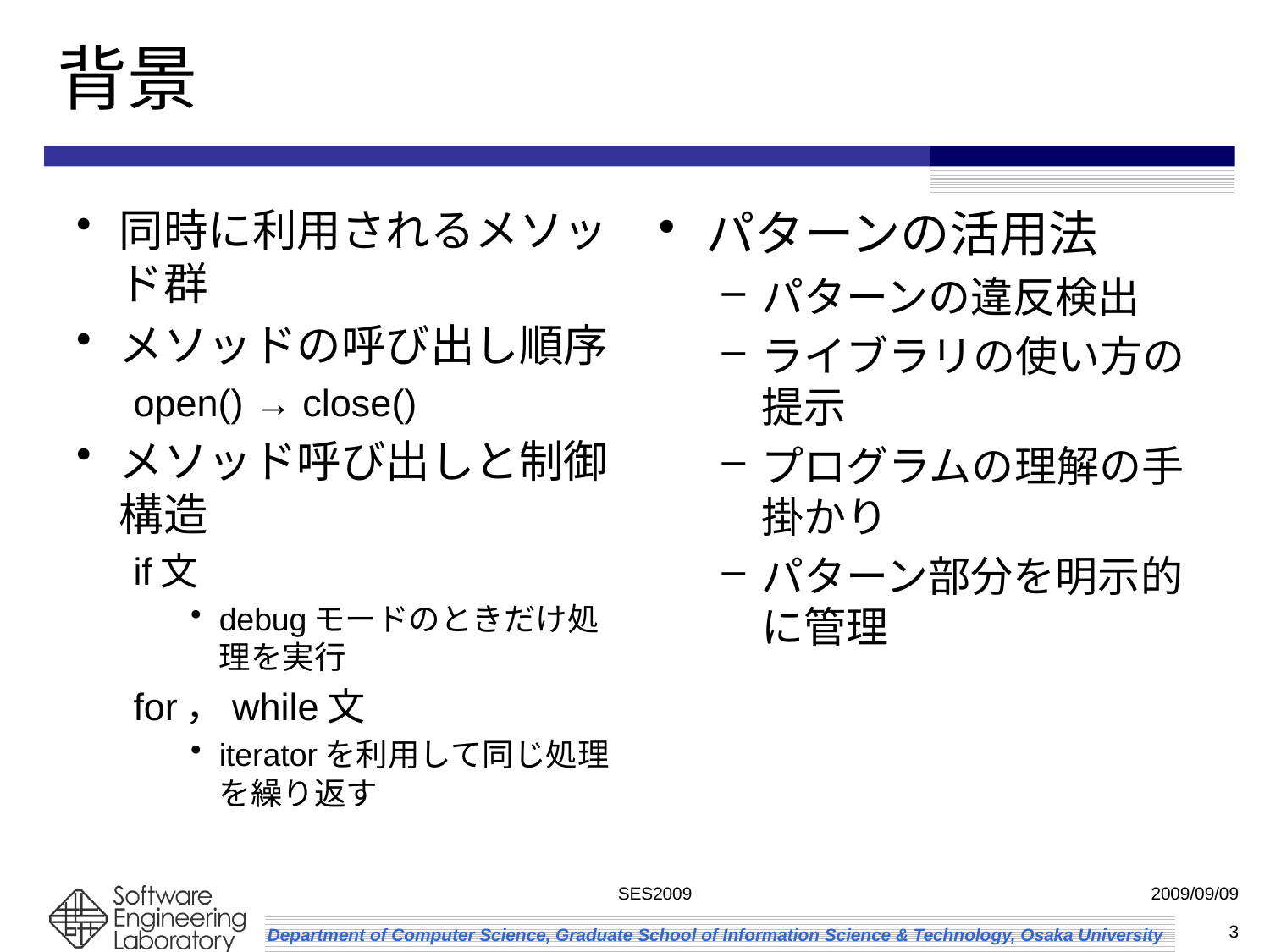

# 背景
同時に利用されるメソッド群
メソッドの呼び出し順序
open() → close()
メソッド呼び出しと制御構造
if文
debugモードのときだけ処理を実行
for，while文
iteratorを利用して同じ処理を繰り返す
パターンの活用法
パターンの違反検出
ライブラリの使い方の提示
プログラムの理解の手掛かり
パターン部分を明示的に管理

SES2009
2009/09/09
3